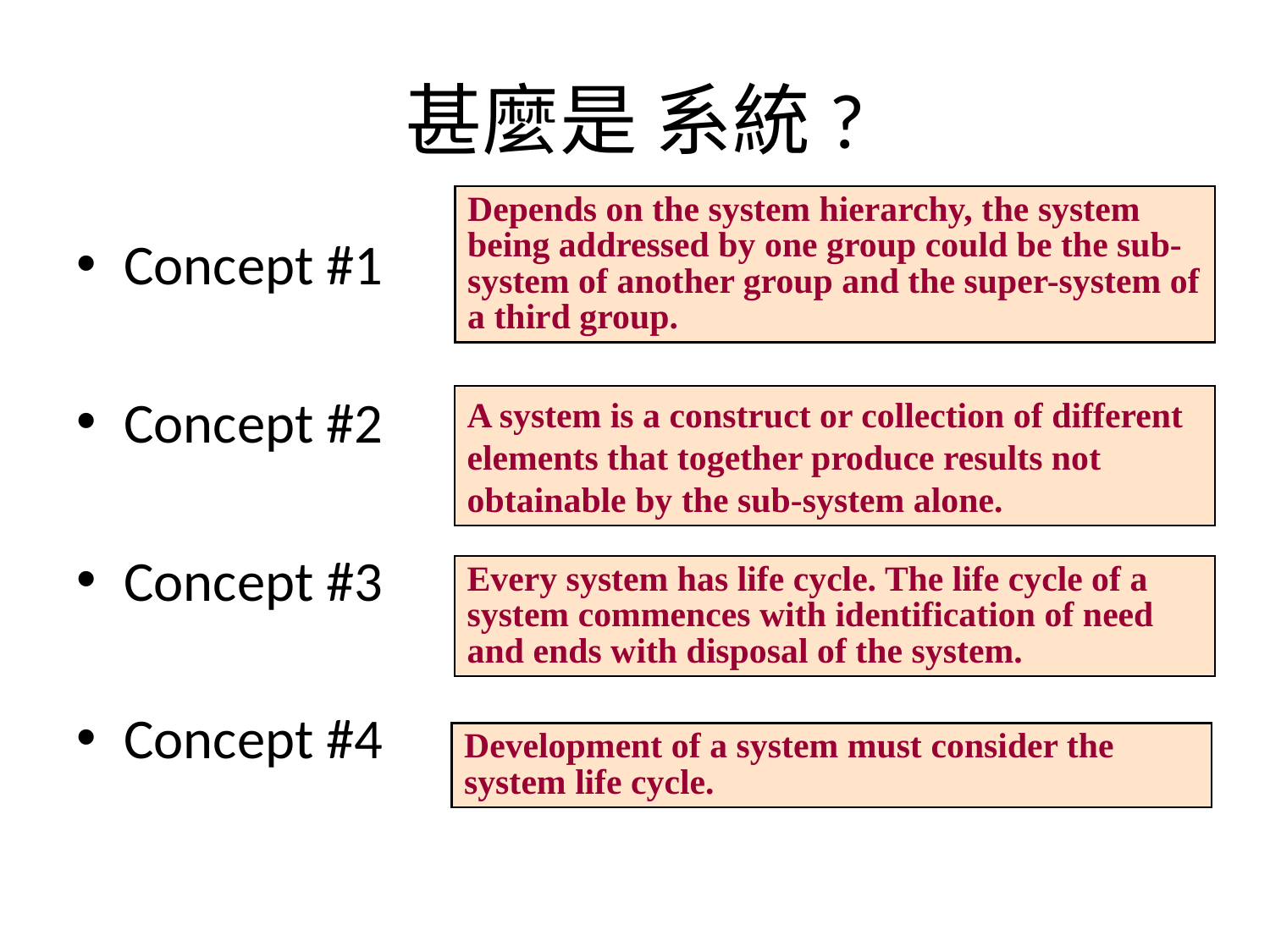

# 甚麼是 系統?
Depends on the system hierarchy, the system being addressed by one group could be the sub-system of another group and the super-system of a third group.
Concept #1

Concept #2

Concept #3

Concept #4

A system is a construct or collection of different elements that together produce results not obtainable by the sub-system alone.
Every system has life cycle. The life cycle of a system commences with identification of need and ends with disposal of the system.
Development of a system must consider the system life cycle.